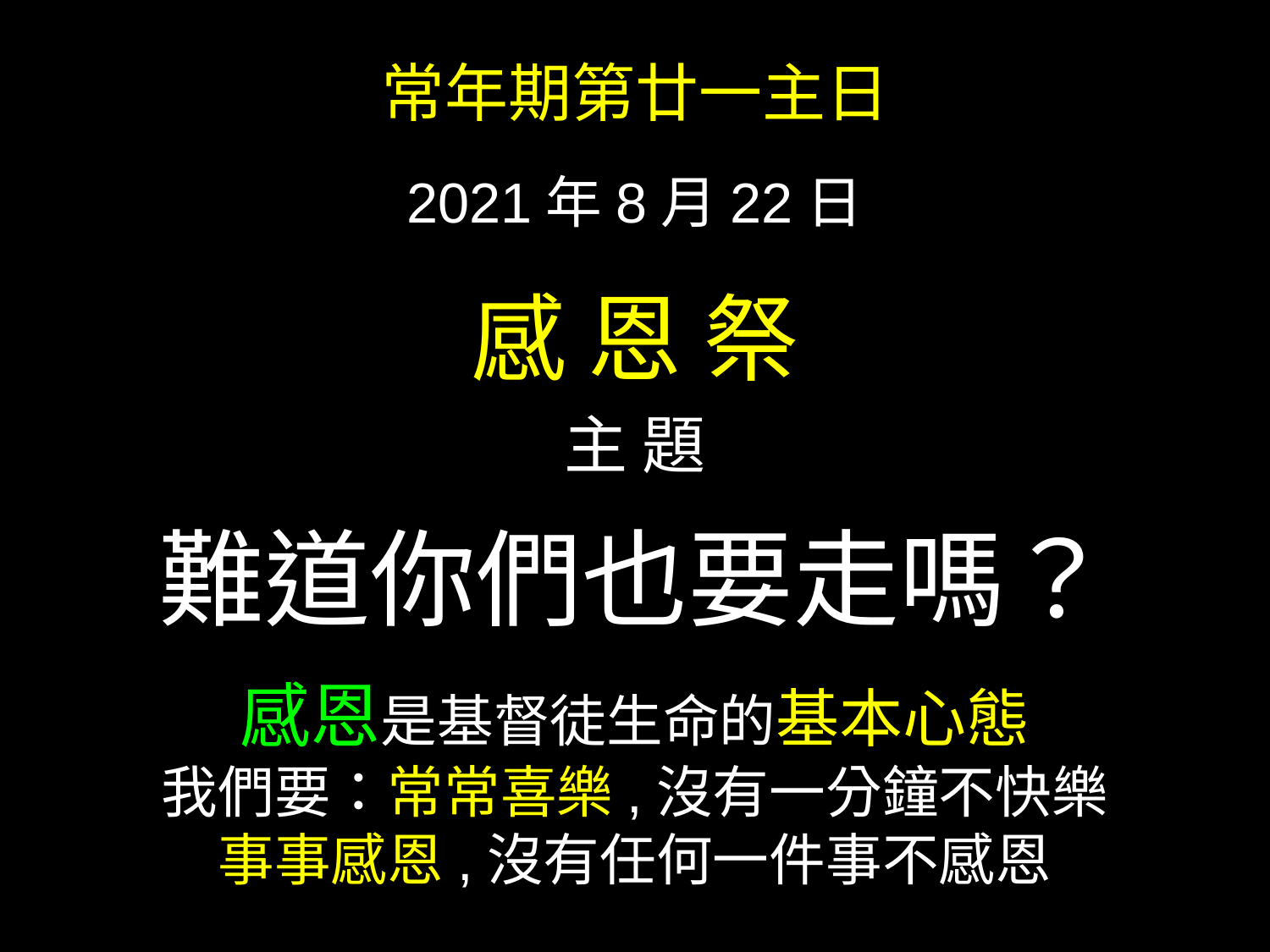

常年期第廿一主日

2021年8月22日

感 恩 祭

主 題
難道你們也要走嗎？
感恩是基督徒生命的基本心態
我們要：常常喜樂,沒有一分鐘不快樂
事事感恩,沒有任何一件事不感恩